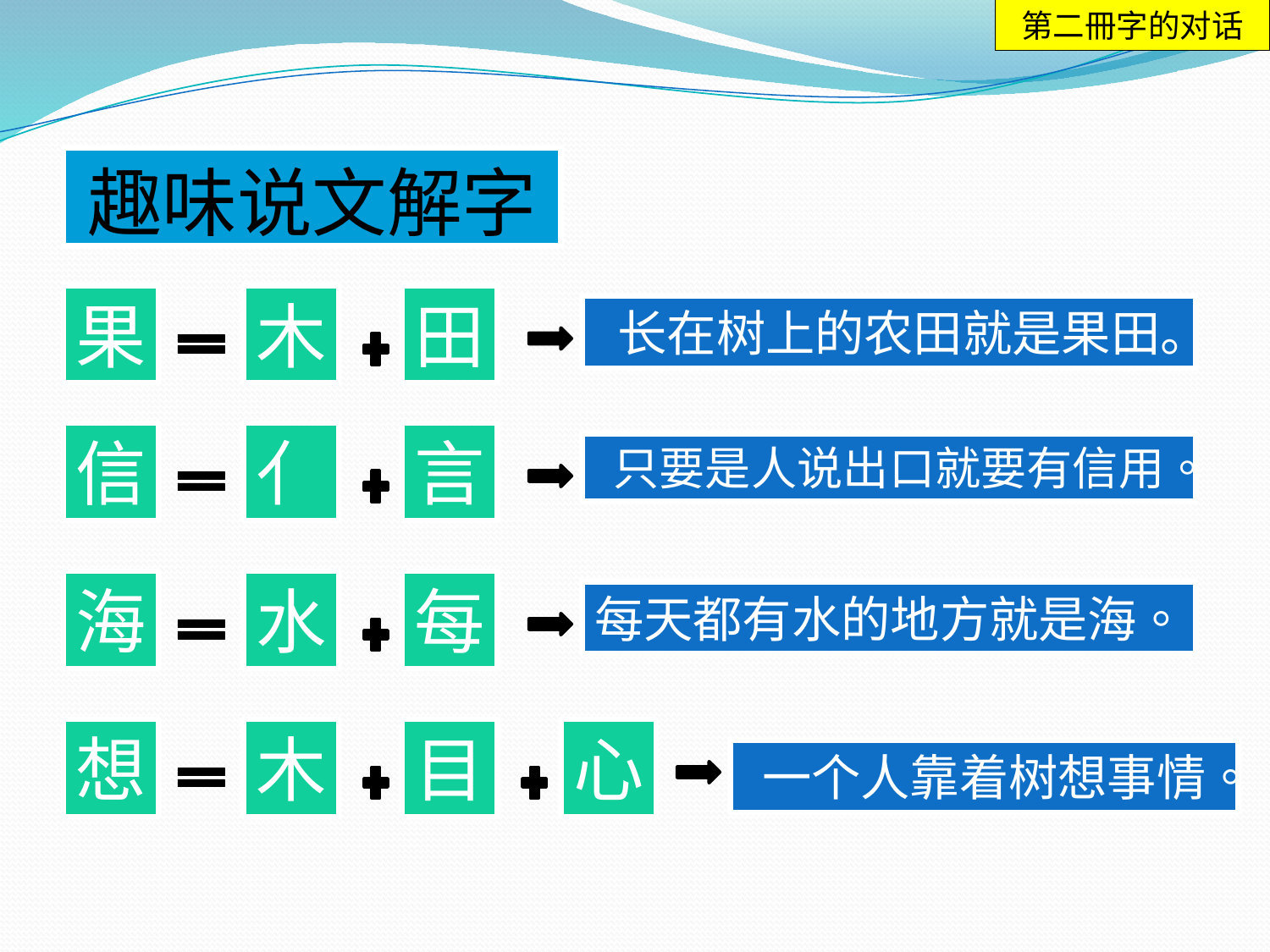

第二冊字的对话
# 趣味说文解字
果
木
田
长在树上的农田就是果田。

信
亻
言
只要是人说出口就要有信用。

海
水
每
每天都有水的地方就是海。

想
木
目
心
一个人靠着树想事情。